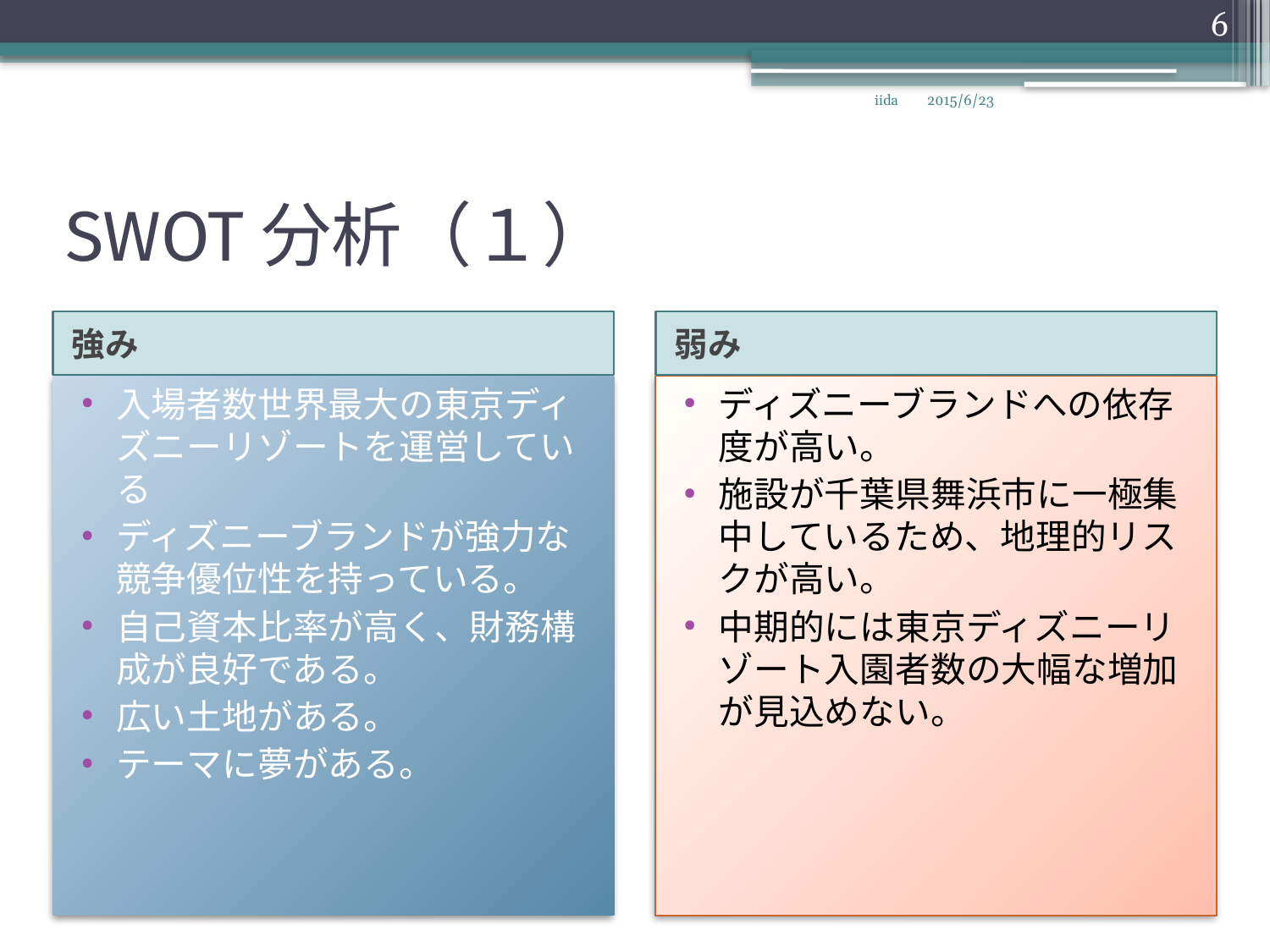

6
iida
2015/6/23
# SWOT分析（１）
強み
弱み
入場者数世界最大の東京ディズニーリゾートを運営している
ディズニーブランドが強力な競争優位性を持っている。
自己資本比率が高く、財務構成が良好である。
広い土地がある。
テーマに夢がある。

ディズニーブランドへの依存度が高い。
施設が千葉県舞浜市に一極集中しているため、地理的リスクが高い。
中期的には東京ディズニーリゾート入園者数の大幅な増加が見込めない。